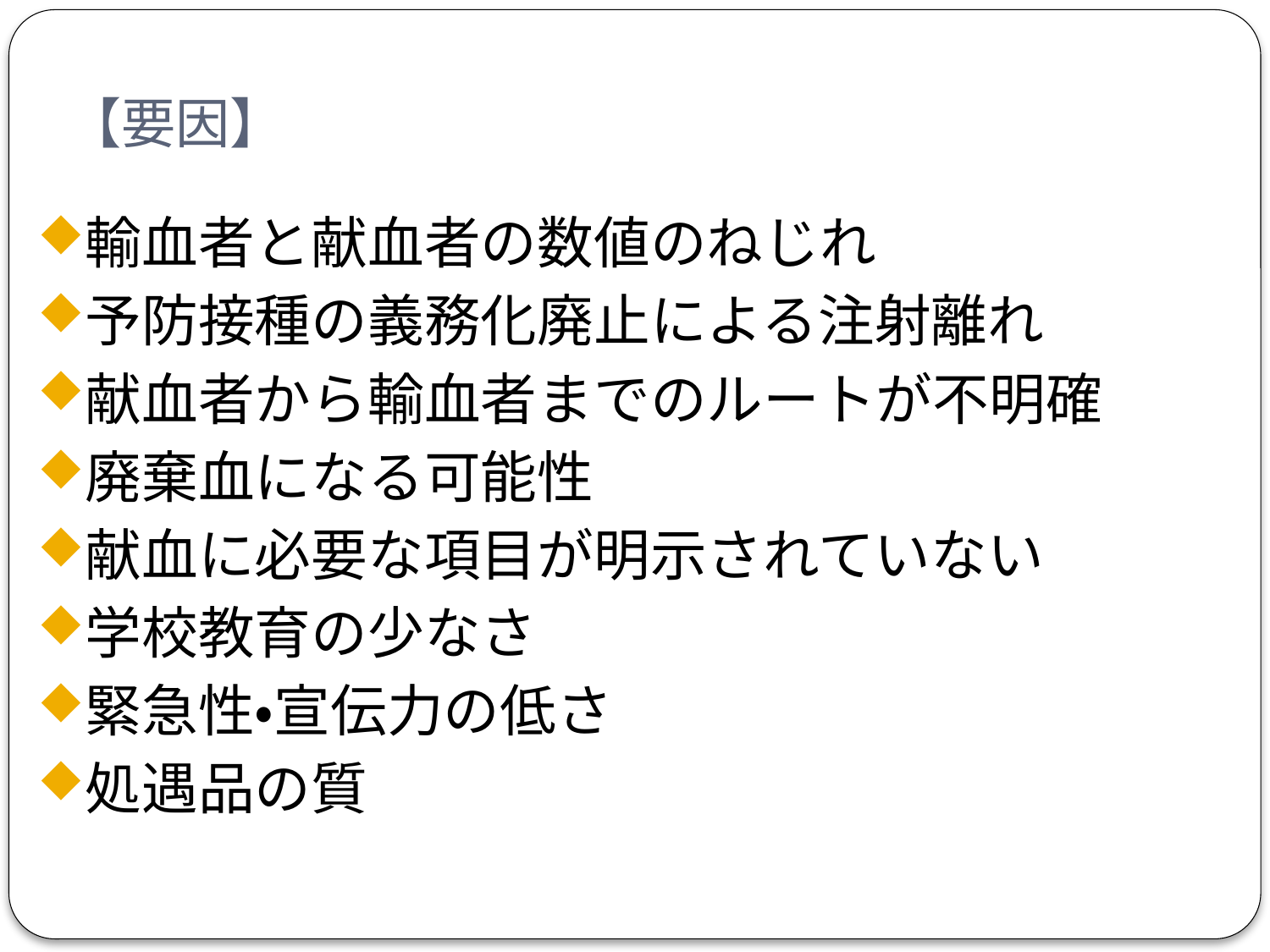

# 【要因】
輸血者と献血者の数値のねじれ
予防接種の義務化廃止による注射離れ
献血者から輸血者までのルートが不明確
廃棄血になる可能性
献血に必要な項目が明示されていない
学校教育の少なさ
緊急性・宣伝力の低さ
処遇品の質